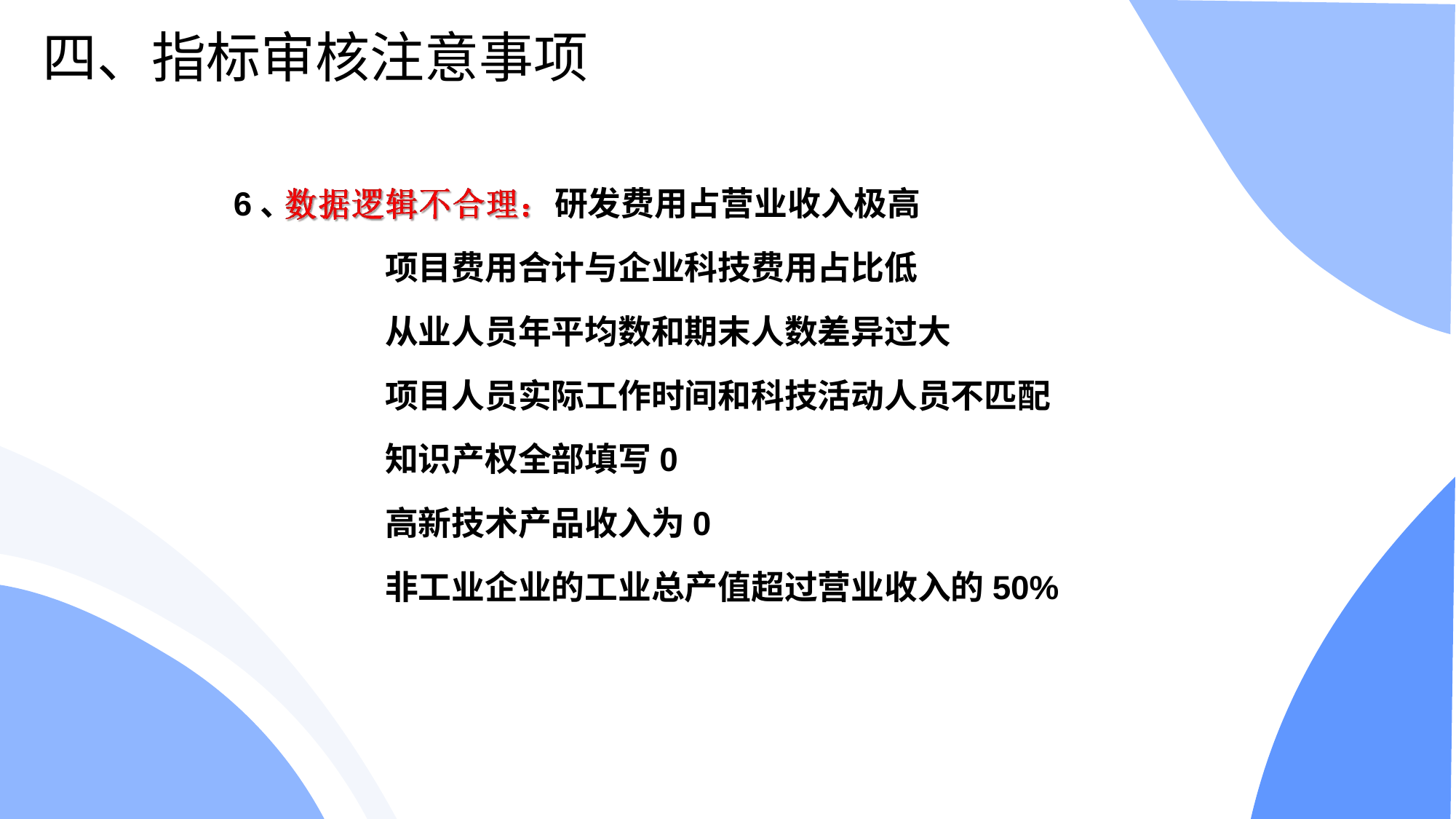

# 四、指标审核注意事项
6、	研发费用占营业收入极高
                   项目费用合计与企业科技费用占比低
                   从业人员年平均数和期末人数差异过大
                   项目人员实际工作时间和科技活动人员不匹配
                   知识产权全部填写0
                   高新技术产品收入为0
                   非工业企业的工业总产值超过营业收入的50%